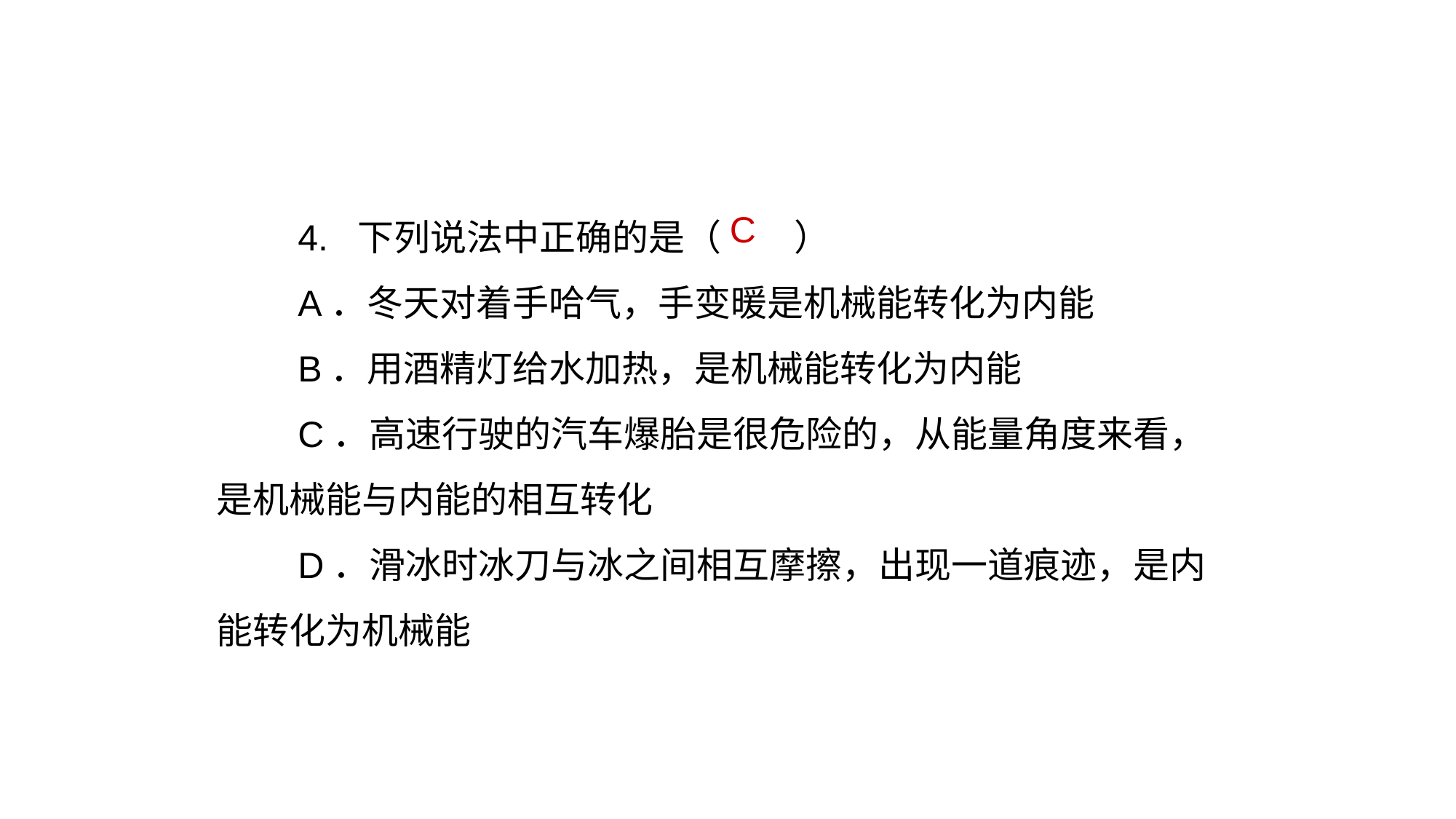

4.  下列说法中正确的是（         ）
　　A．冬天对着手哈气，手变暖是机械能转化为内能
　　B．用酒精灯给水加热，是机械能转化为内能
　　C．高速行驶的汽车爆胎是很危险的，从能量角度来看，是机械能与内能的相互转化
　　D．滑冰时冰刀与冰之间相互摩擦，出现一道痕迹，是内能转化为机械能
C